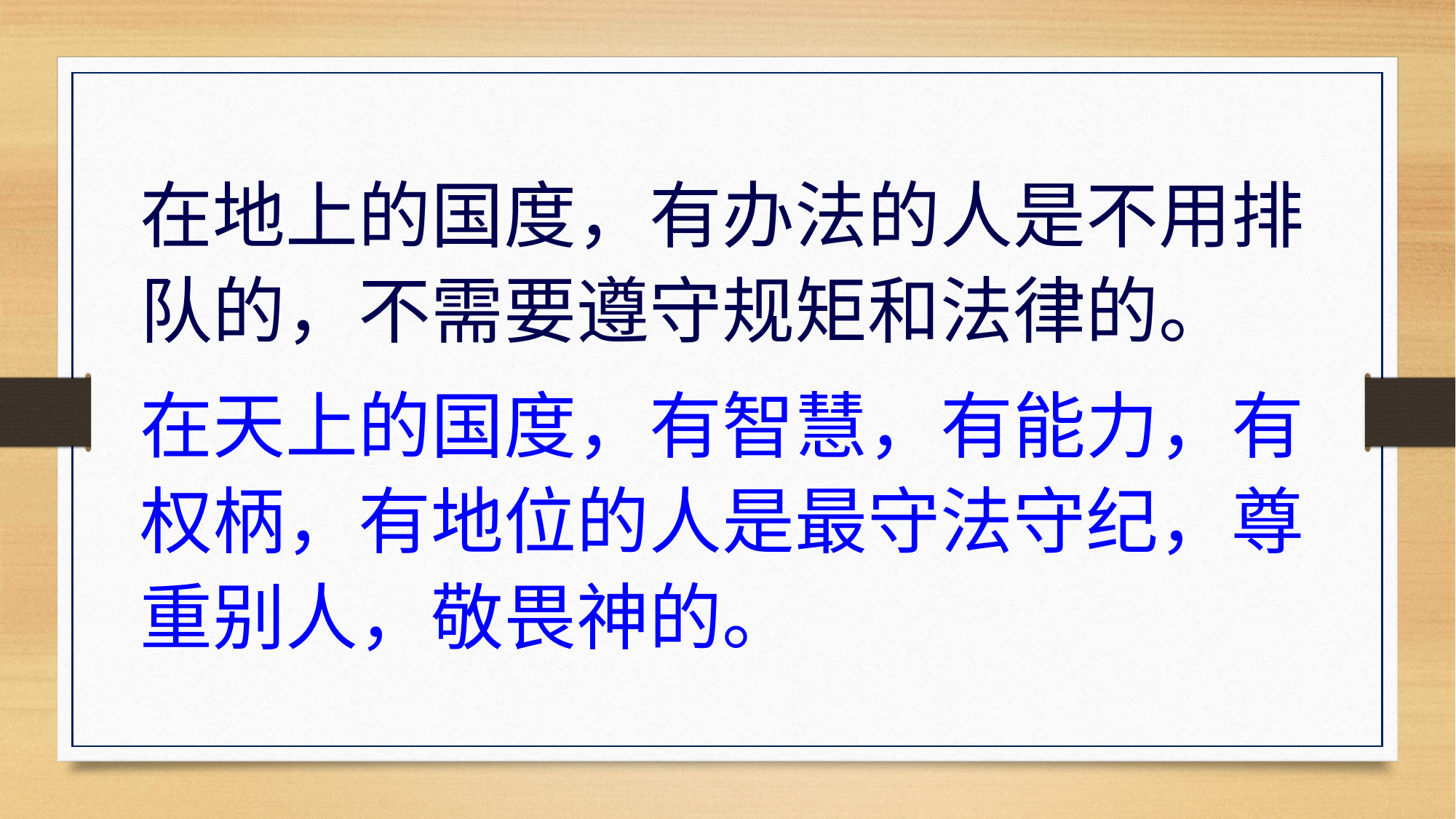

在地上的国度，有办法的人是不用排队的，不需要遵守规矩和法律的。
在天上的国度，有智慧，有能力，有权柄，有地位的人是最守法守纪，尊重别人，敬畏神的。